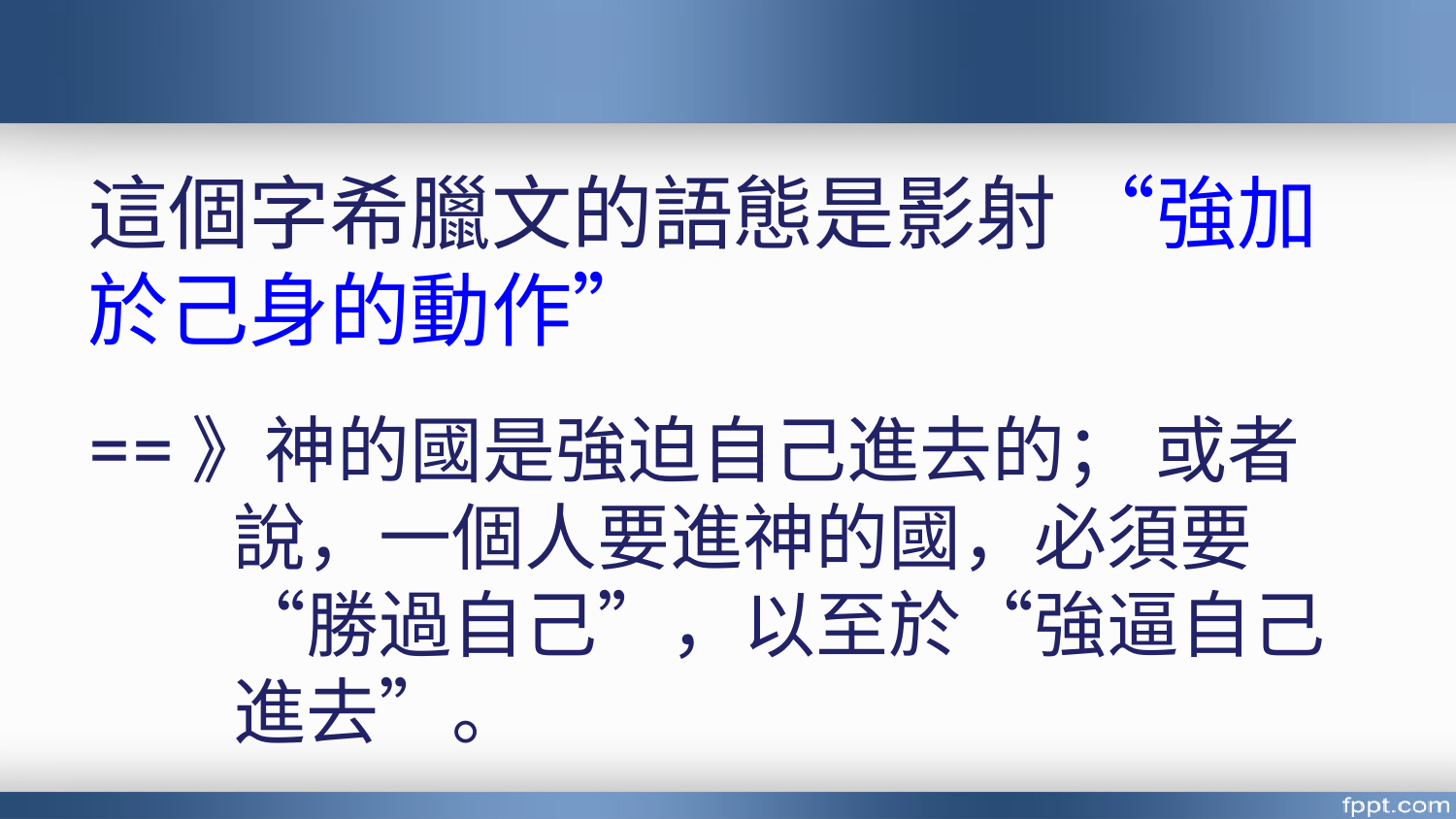

這個字希臘文的語態是影射 “強加於己身的動作”
==》神的國是強迫自己進去的； 或者說，一個人要進神的國，必須要“勝過自己”，以至於“強逼自己進去”。